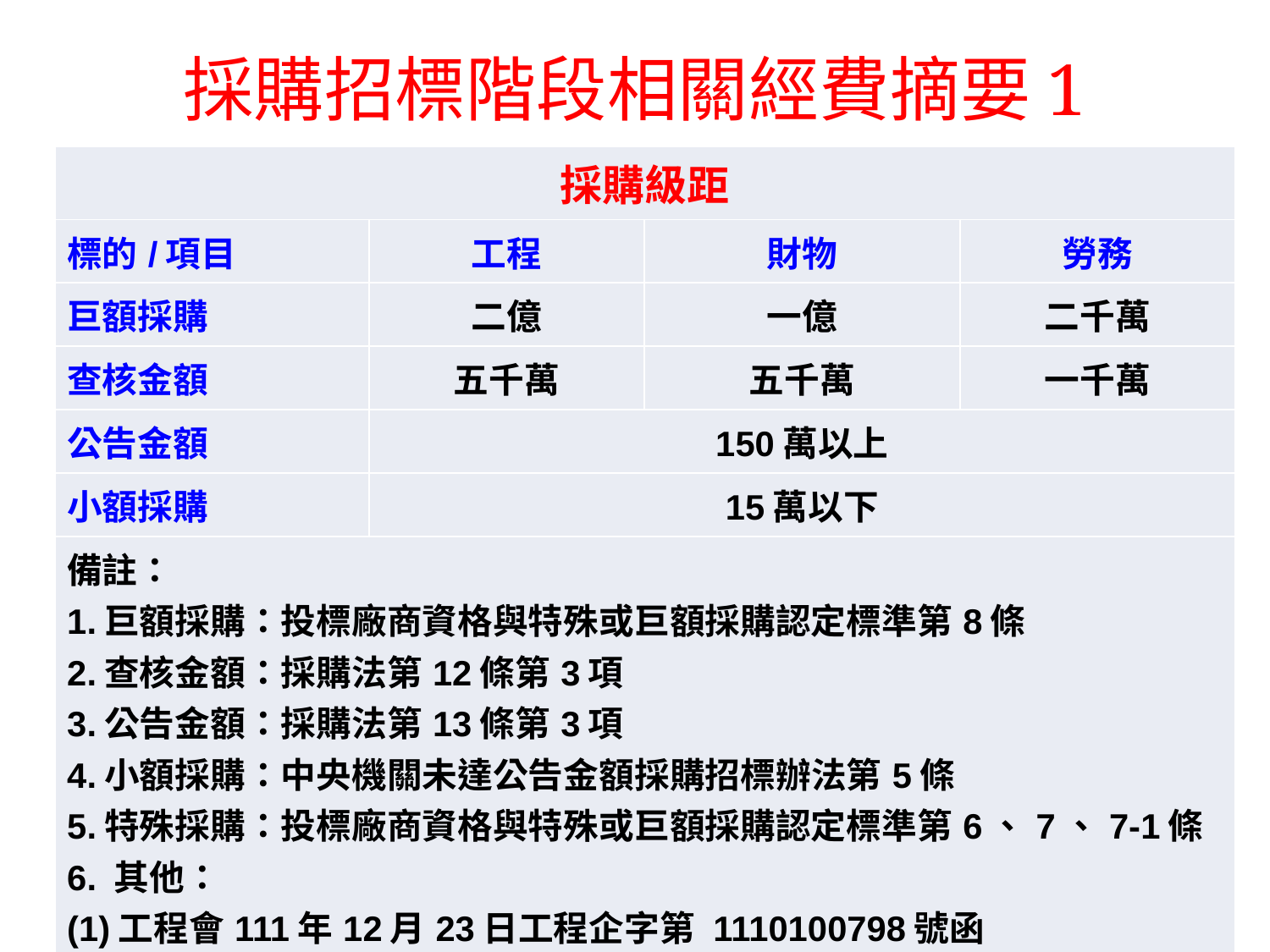

# 採購招標階段相關經費摘要1
| 採購級距 |  |  |  |
| --- | --- | --- | --- |
| 標的/項目 | 工程 | 財物 | 勞務 |
| 巨額採購 | 二億 | 一億 | 二千萬 |
| 查核金額 | 五千萬 | 五千萬 | 一千萬 |
| 公告金額 | 150萬以上 |  |  |
| 小額採購 | 15萬以下 |  |  |
| 備註： 1.巨額採購：投標廠商資格與特殊或巨額採購認定標準第8條 2.查核金額：採購法第12條第3項 3.公告金額：採購法第13條第3項 4.小額採購：中央機關未達公告金額採購招標辦法第5條 5.特殊採購：投標廠商資格與特殊或巨額採購認定標準第6、7、7-1條 6. 其他： (1)工程會111年12月23日工程企字第 1110100798號函 (2)稱以上、以下、以內者，俱連本數計算。(刑法第10條第1項) |  |  |  |

137